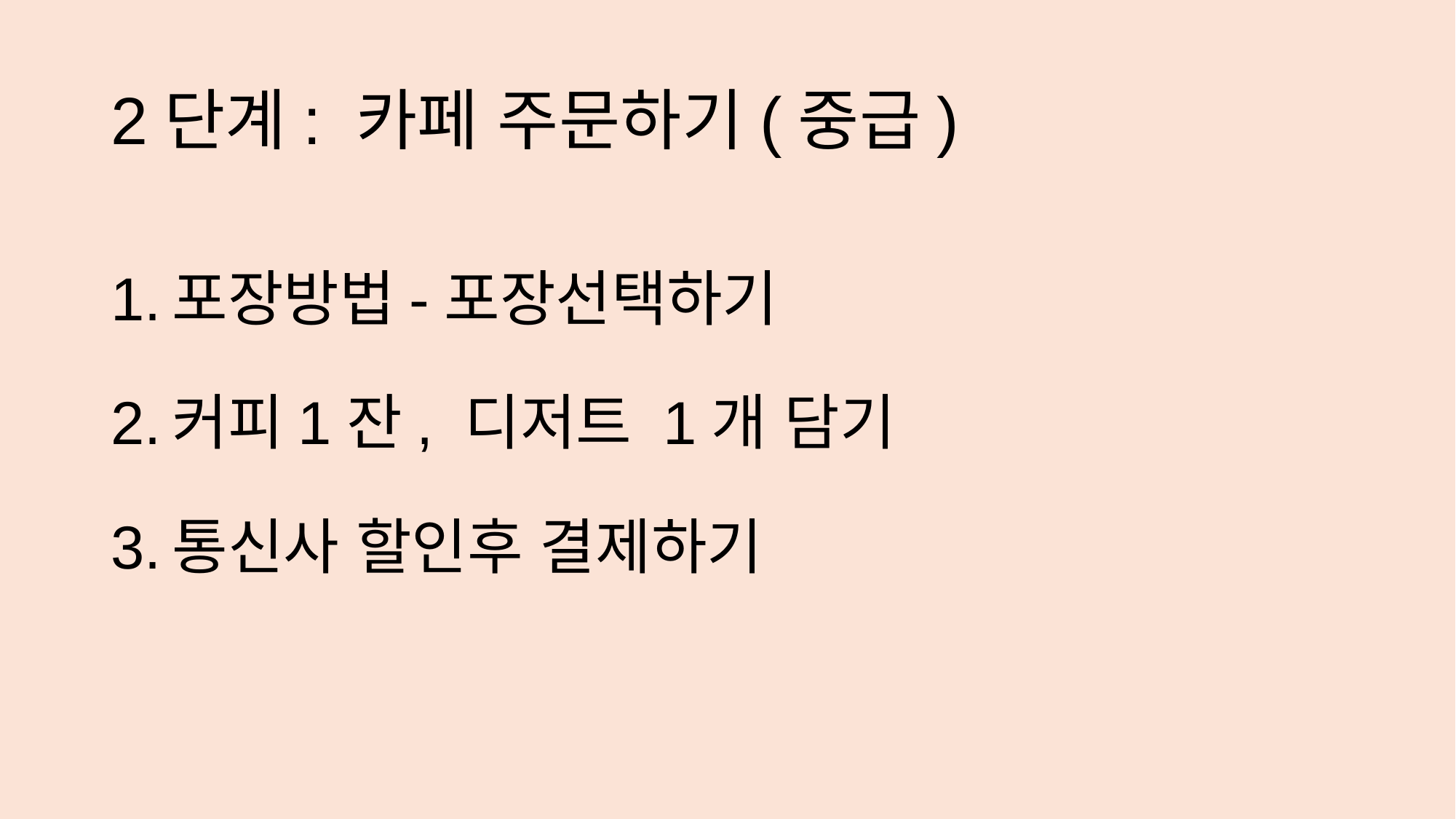

# 2단계: 카페 주문하기(중급)
포장방법-포장선택하기
커피1잔, 디저트 1개 담기
통신사 할인후 결제하기